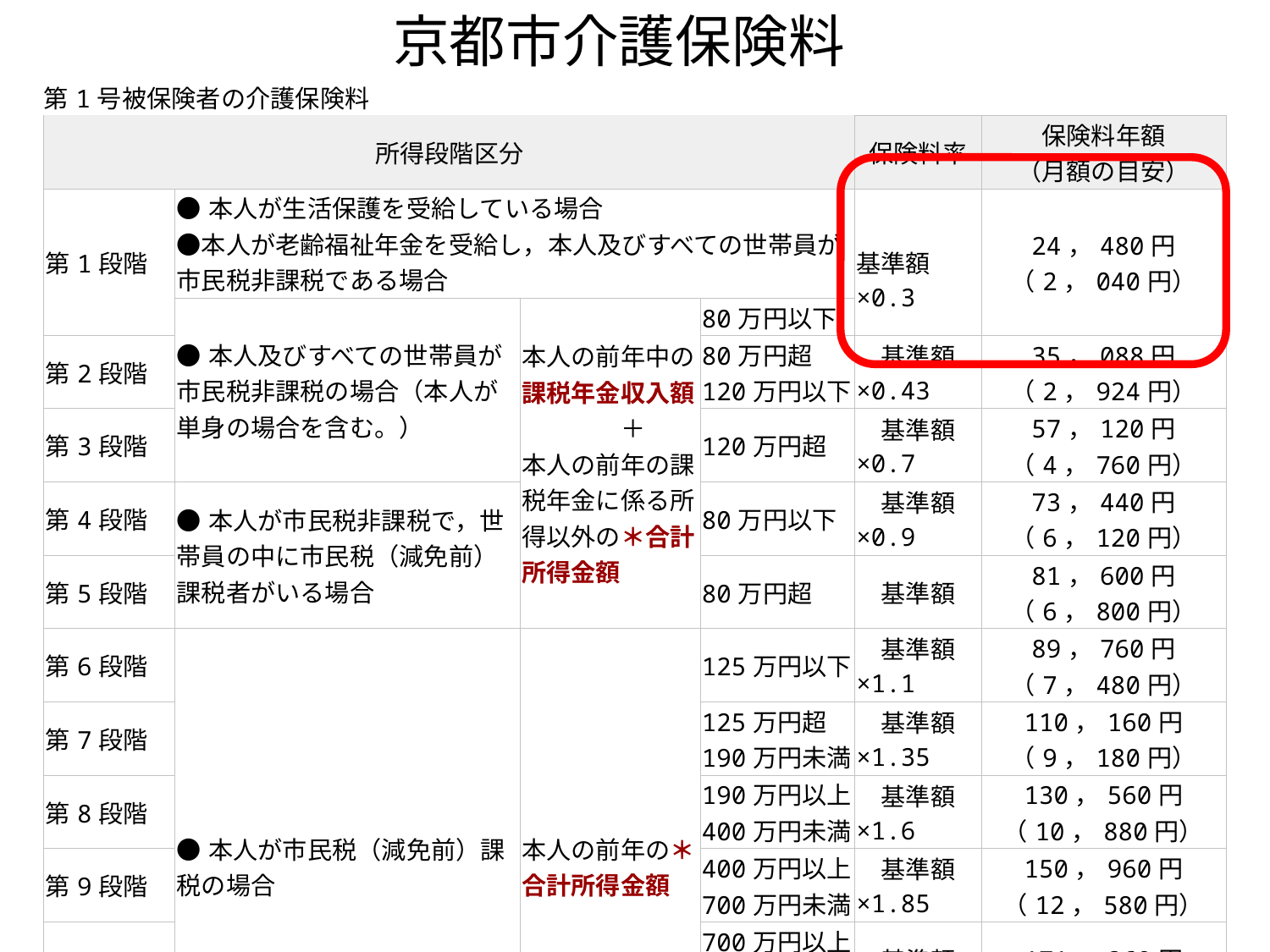

# 京都市介護保険料
| 第1号被保険者の介護保険料 |  |  |  |  |  |
| --- | --- | --- | --- | --- | --- |
| 所得段階区分 |  |  |  | 保険料率 | 保険料年額 （月額の目安） |
| 第1段階 | ●本人が生活保護を受給している場合 ●本人が老齢福祉年金を受給し，本人及びすべての世帯員が市民税非課税である場合 |  |  | 基準額×0.3 | 24，480円 （2，040円） |
|  | ●本人及びすべての世帯員が市民税非課税の場合（本人が単身の場合を含む。） | 本人の前年中の課税年金収入額 　　　　＋ 本人の前年の課税年金に係る所得以外の＊合計所得金額 | 80万円以下 |  |  |
| 第2段階 |  |  | 80万円超 120万円以下 | 基準額×0.43 | 35，088円 （2，924円） |
| 第3段階 |  |  | 120万円超 | 基準額×0.7 | 57，120円 （4，760円） |
| 第4段階 | ●本人が市民税非課税で，世帯員の中に市民税（減免前）課税者がいる場合 |  | 80万円以下 | 基準額×0.9 | 73，440円 （6，120円） |
| 第5段階 |  |  | 80万円超 | 基準額 | 81，600円 （6，800円） |
| 第6段階 | ●本人が市民税（減免前）課税の場合 | 本人の前年の＊合計所得金額 | 125万円以下 | 基準額×1.1 | 89，760円 （7，480円） |
| 第7段階 |  |  | 125万円超 190万円未満 | 基準額×1.35 | 110，160円 （9，180円） |
| 第8段階 |  |  | 190万円以上 400万円未満 | 基準額×1.6 | 130，560円 （10，880円） |
| 第9段階 |  |  | 400万円以上 700万円未満 | 基準額×1.85 | 150，960円 （12，580円） |
| 第10段階 |  |  | 700万円以上 1,000万円未満 | 基準額×2.1 | 171，360円 （14，280円） |
| 第11段階 |  |  | 1,000万円以上 | 基準額×2.35 | 191，760円 （15，980円） |

15